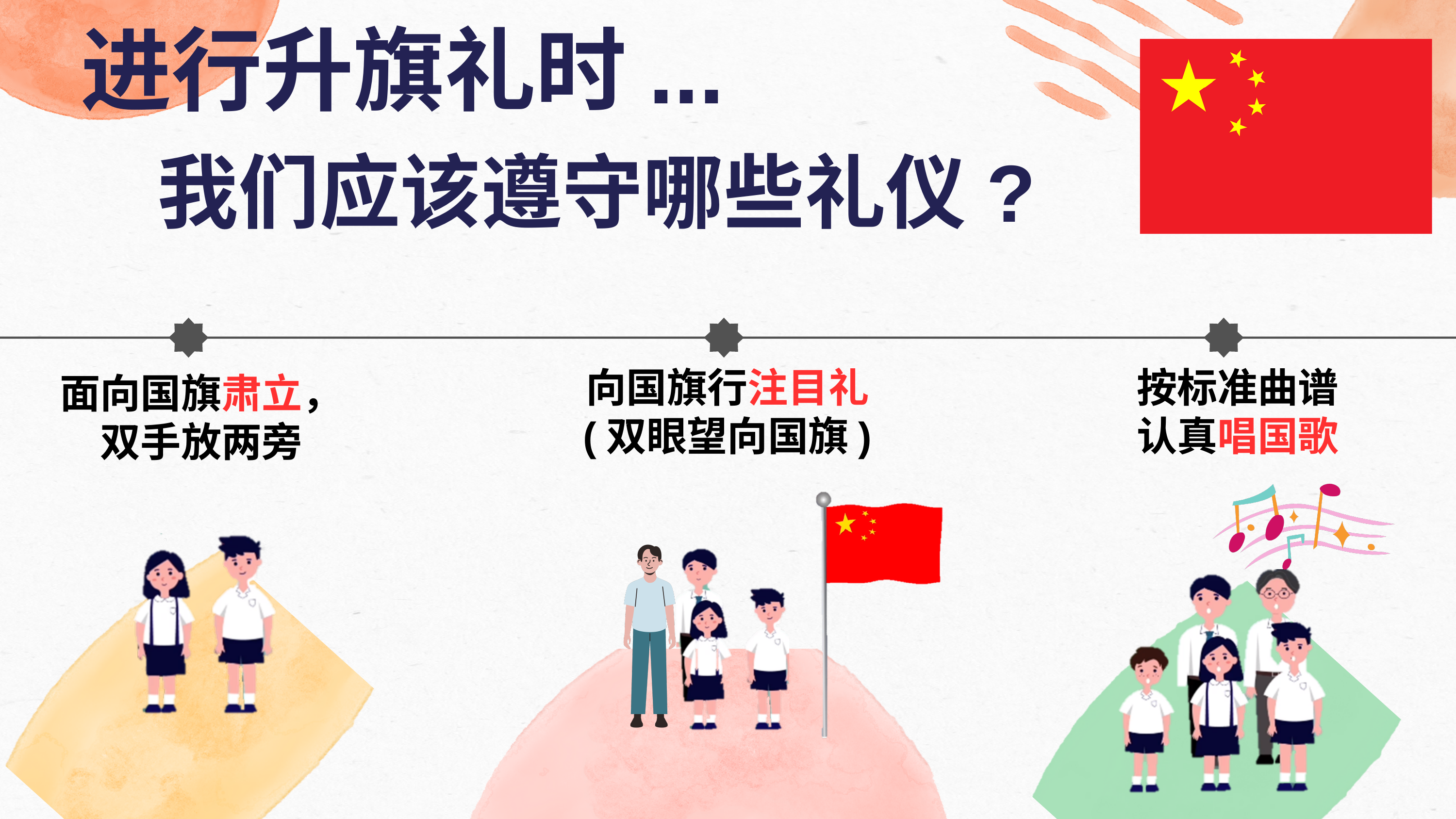

进行升旗礼时...

我们应该遵守哪些礼仪?

向国旗行注目礼
(双眼望向国旗)
按标准曲谱
认真唱国歌
面向国旗肃立，
双手放两旁